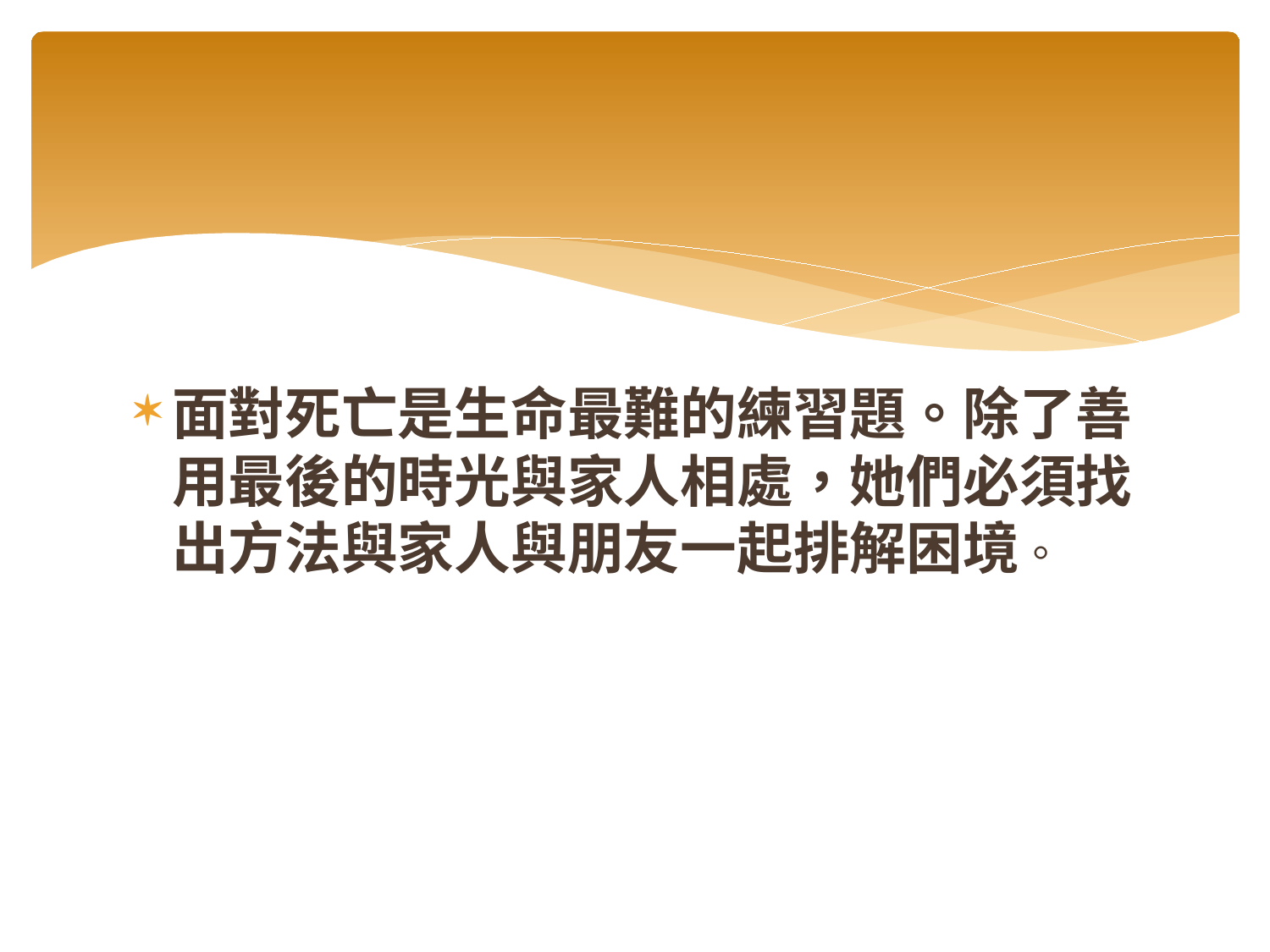

#
面對死亡是生命最難的練習題。除了善用最後的時光與家人相處，她們必須找出方法與家人與朋友一起排解困境。